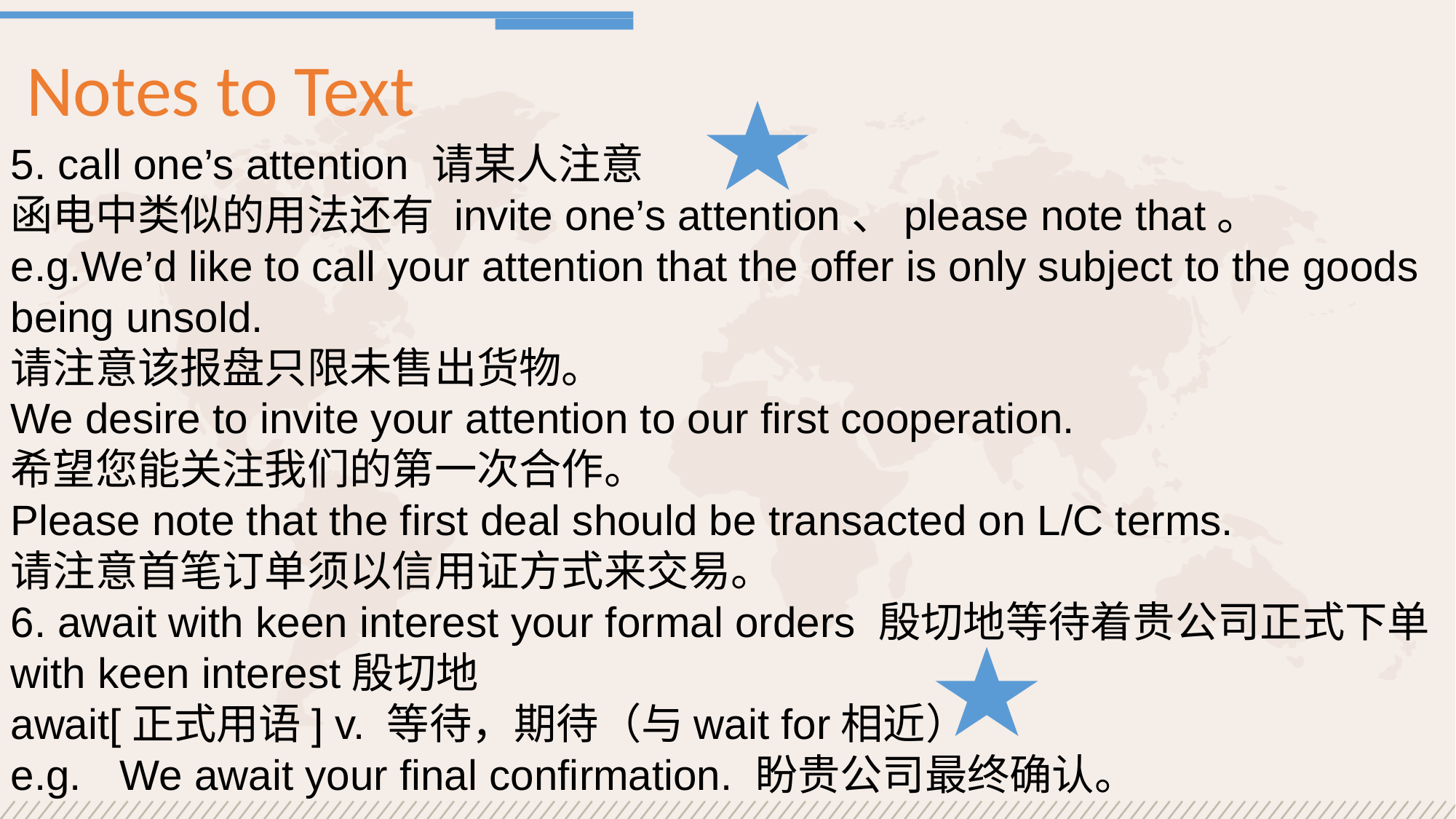

Notes to Text

5. call one’s attention 请某人注意
函电中类似的用法还有 invite one’s attention、please note that。
e.g.We’d like to call your attention that the offer is only subject to the goods being unsold.
请注意该报盘只限未售出货物。
We desire to invite your attention to our first cooperation.
希望您能关注我们的第一次合作。
Please note that the first deal should be transacted on L/C terms.
请注意首笔订单须以信用证方式来交易。
6. await with keen interest your formal orders 殷切地等待着贵公司正式下单
with keen interest殷切地
await[正式用语] v. 等待，期待（与wait for相近）
e.g.	We await your final confirmation. 盼贵公司最终确认。